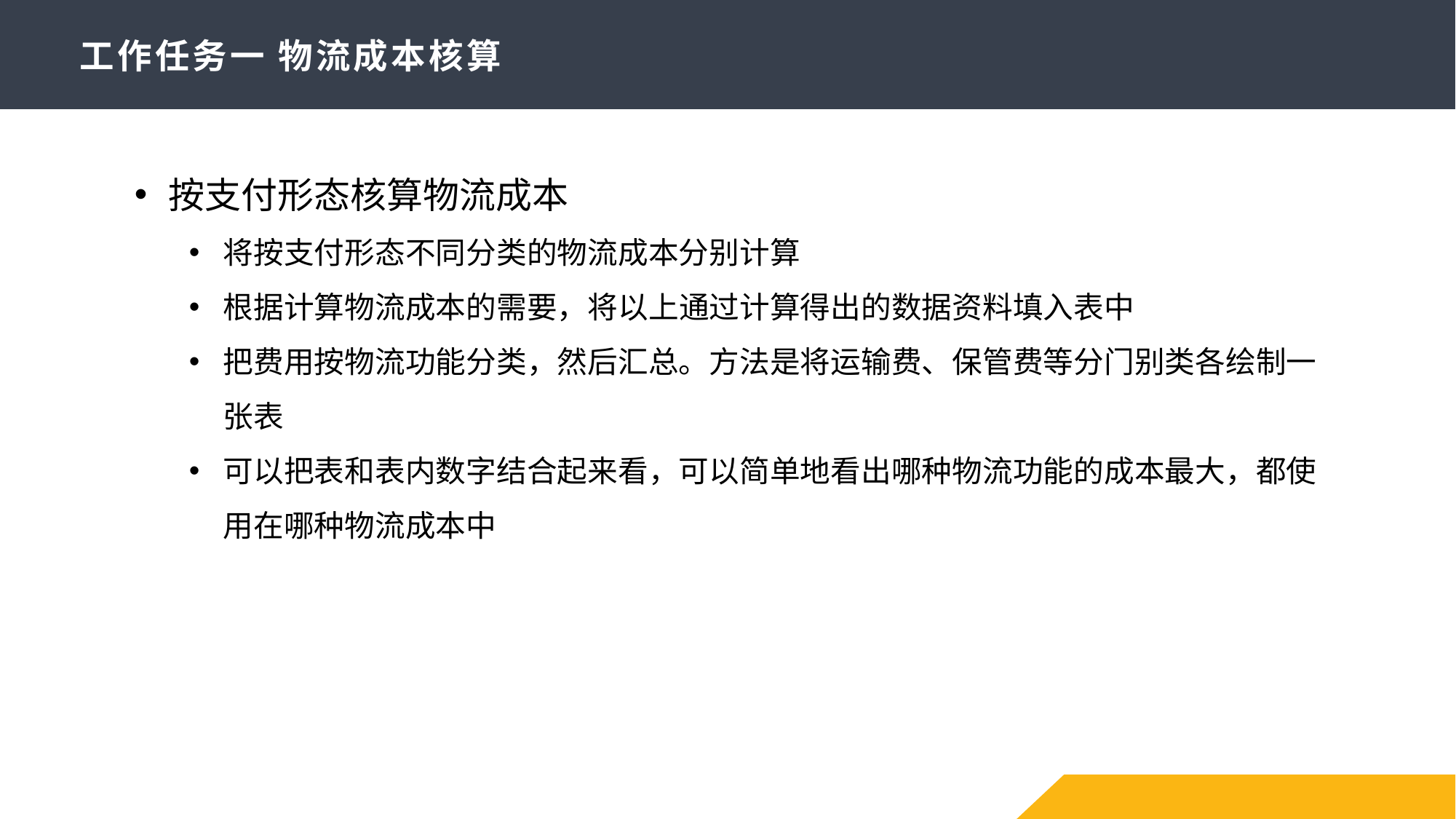

# 工作任务一 物流成本核算
按支付形态核算物流成本
将按支付形态不同分类的物流成本分别计算
根据计算物流成本的需要，将以上通过计算得出的数据资料填入表中
把费用按物流功能分类，然后汇总。方法是将运输费、保管费等分门别类各绘制一张表
可以把表和表内数字结合起来看，可以简单地看出哪种物流功能的成本最大，都使用在哪种物流成本中